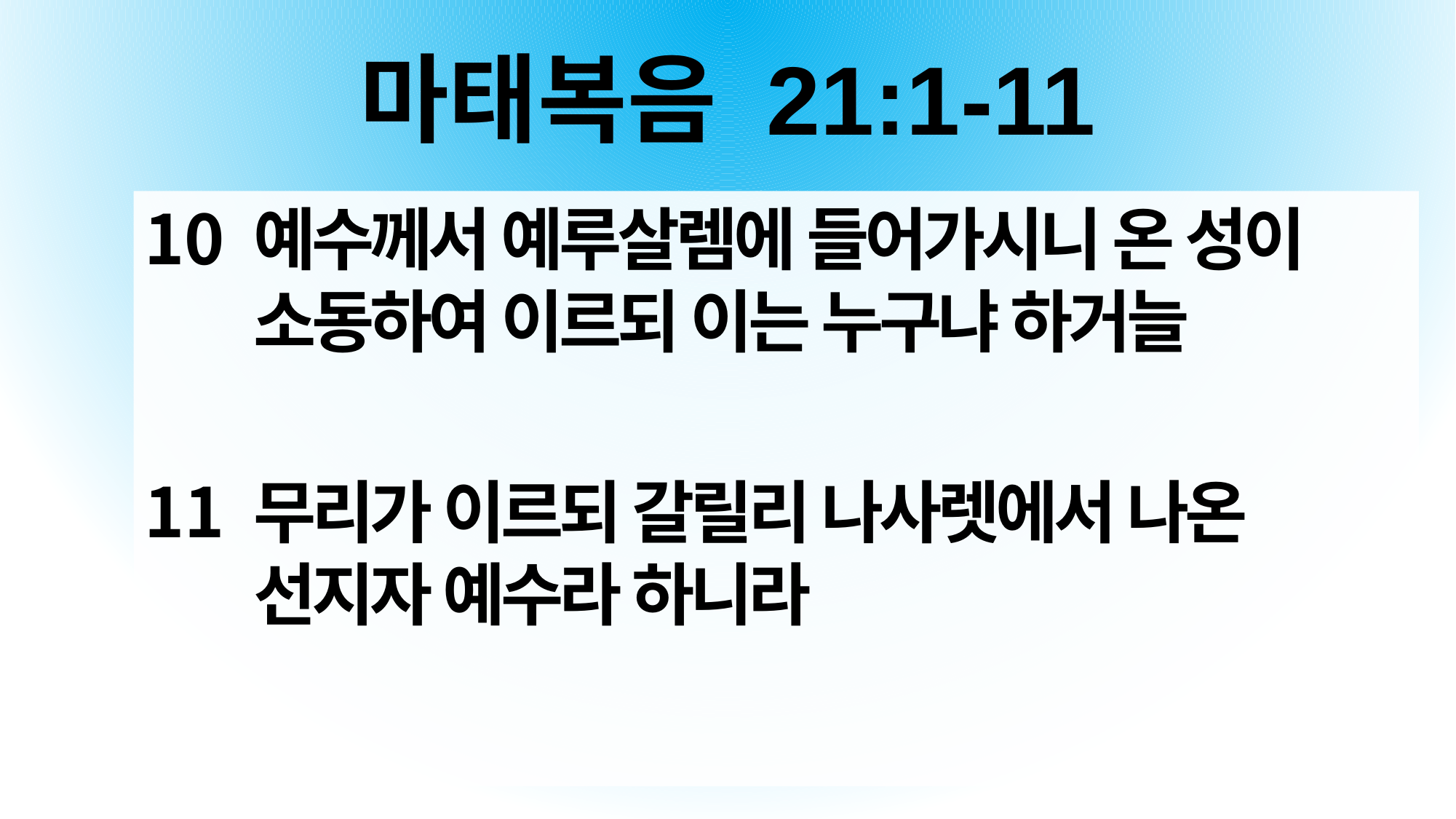

# 마태복음 21:1-11
예수께서 예루살렘에 들어가시니 온 성이 소동하여 이르되 이는 누구냐 하거늘

무리가 이르되 갈릴리 나사렛에서 나온 선지자 예수라 하니라